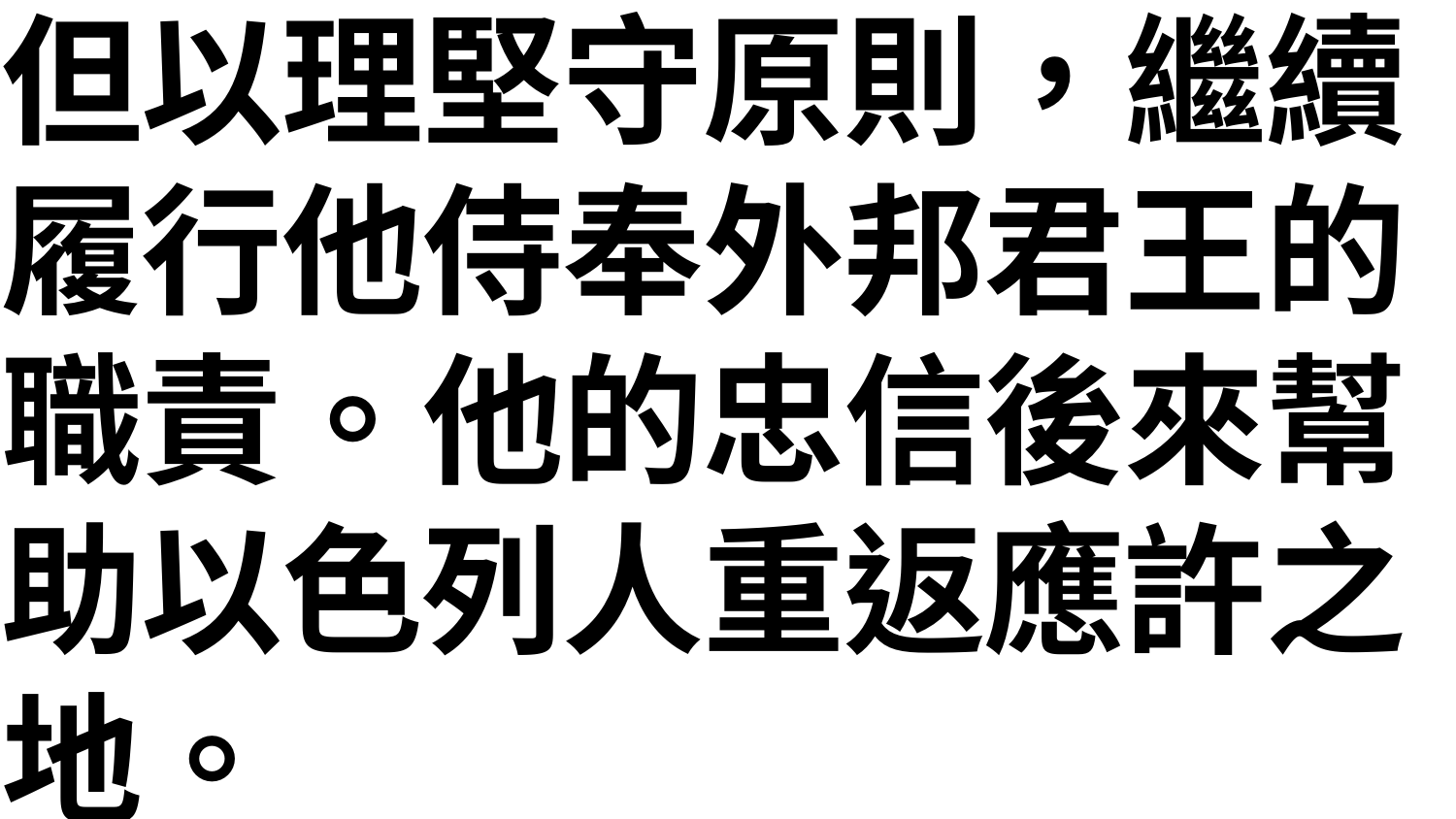

但以理堅守原則，繼續履行他侍奉外邦君王的職責。他的忠信後來幫助以色列人重返應許之地。